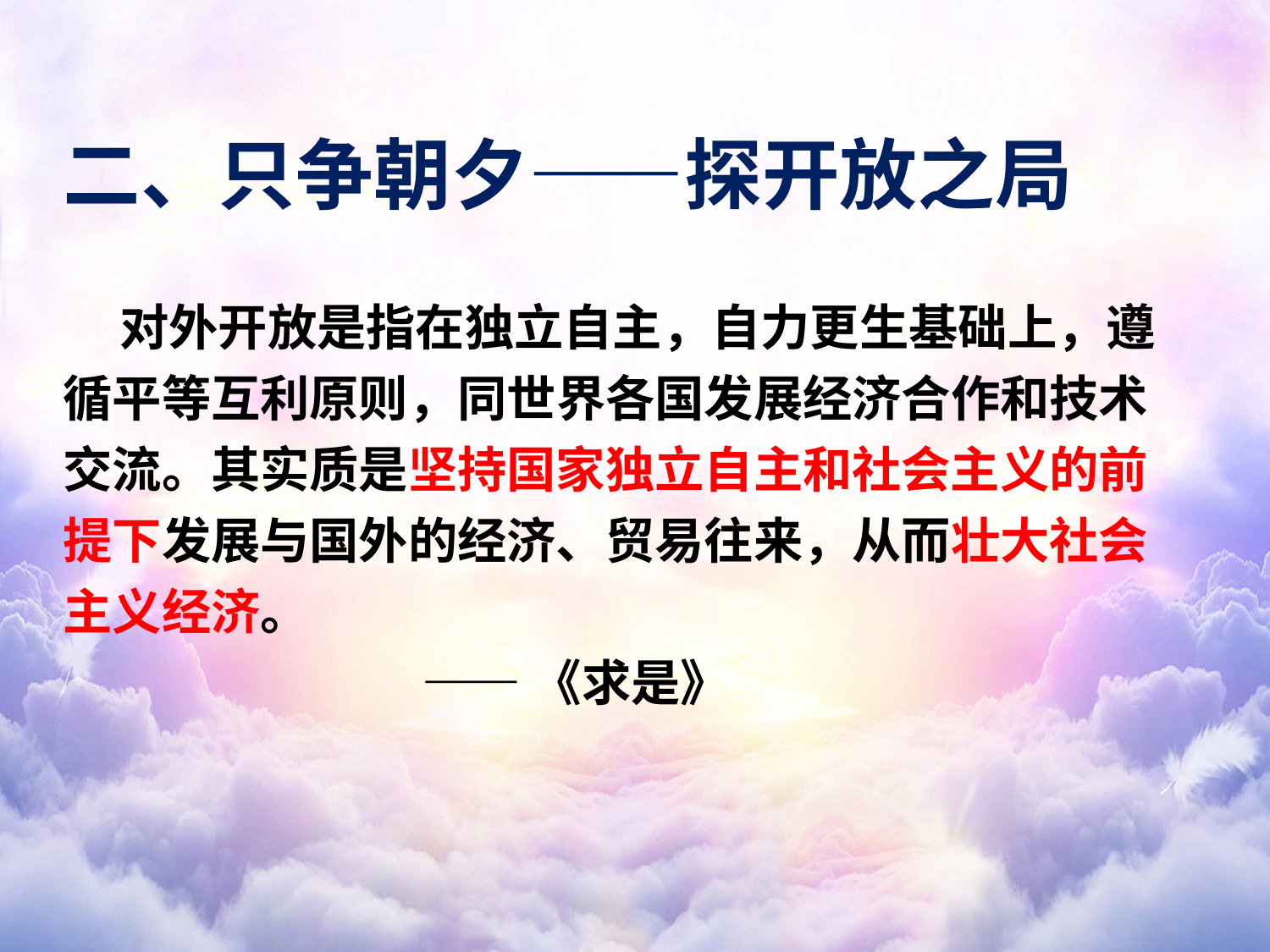

二、只争朝夕——探开放之局
    对外开放是指在独立自主，自力更生基础上，遵循平等互利原则，同世界各国发展经济合作和技术交流。其实质是坚持国家独立自主和社会主义的前提下发展与国外的经济、贸易往来，从而壮大社会主义经济。
                                ——《求是》